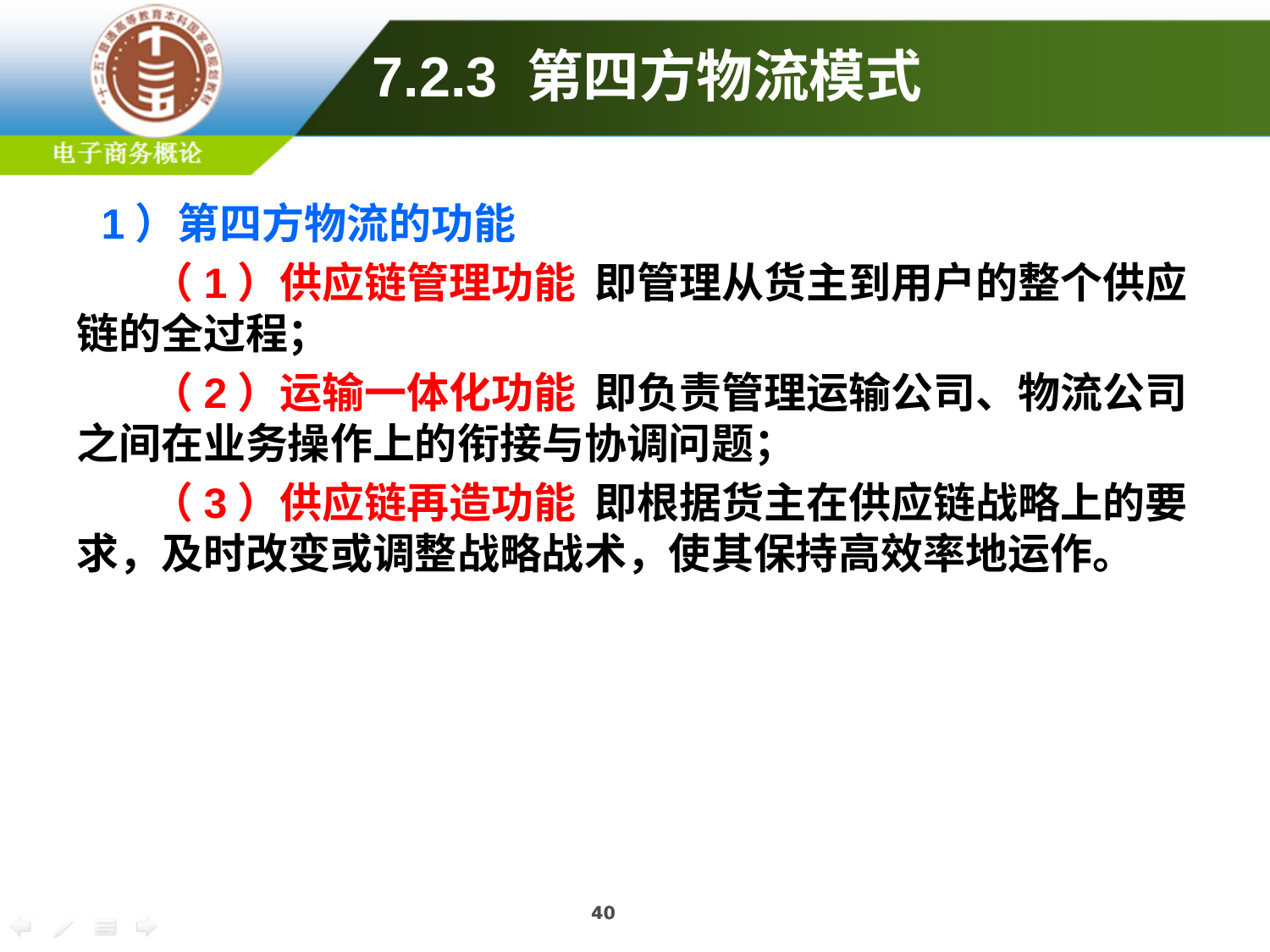

1）第四方物流的功能
（1）供应链管理功能  即管理从货主到用户的整个供应链的全过程；
（2）运输一体化功能  即负责管理运输公司、物流公司之间在业务操作上的衔接与协调问题；
（3）供应链再造功能  即根据货主在供应链战略上的要求，及时改变或调整战略战术，使其保持高效率地运作。
7.2.3 第四方物流模式

40
40